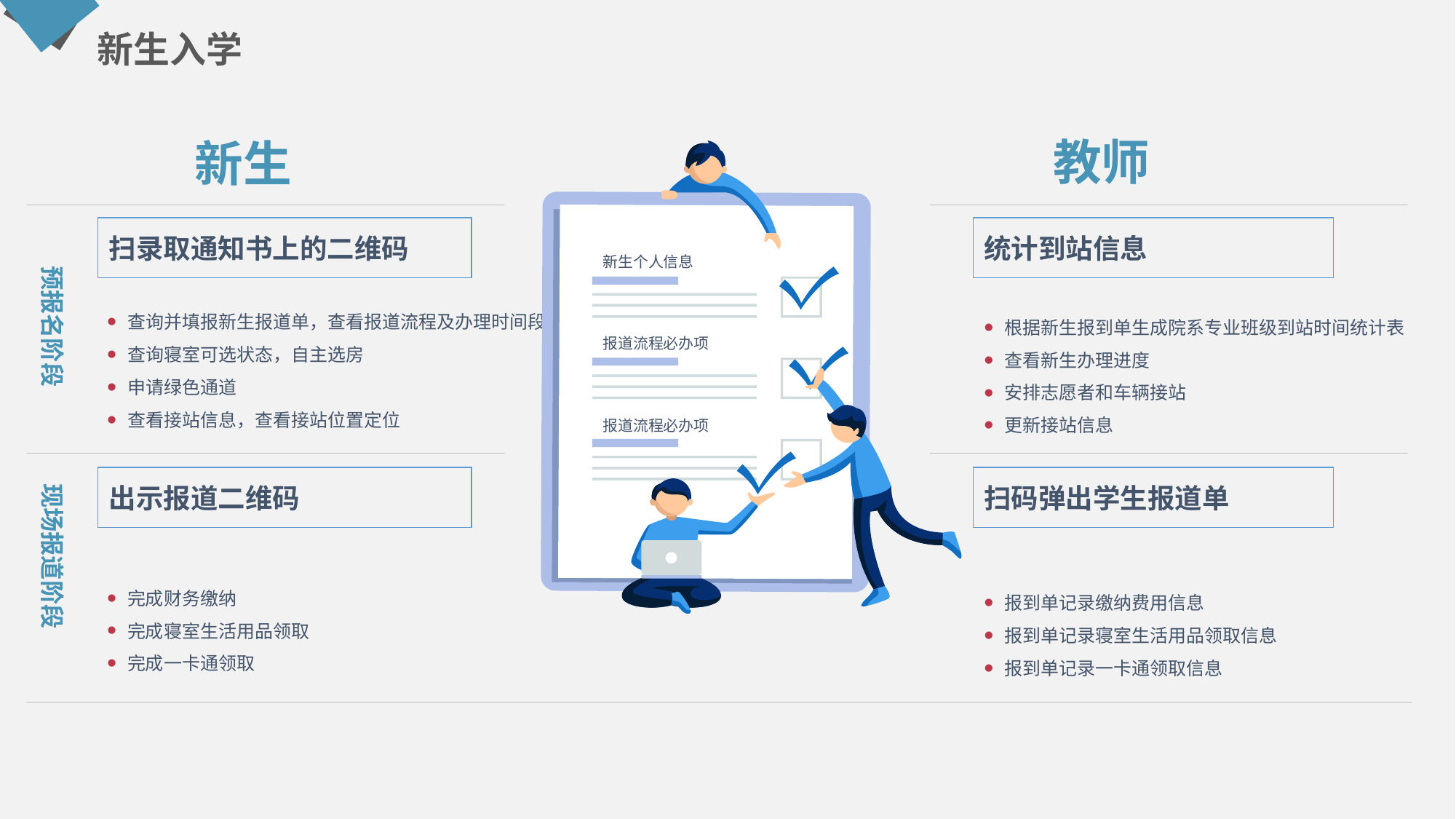

新生入学
教师
新生

扫录取通知书上的二维码
统计到站信息
新生个人信息
预报名阶段
查询并填报新生报道单，查看报道流程及办理时间段
查询寝室可选状态，自主选房
申请绿色通道
查看接站信息，查看接站位置定位
根据新生报到单生成院系专业班级到站时间统计表
查看新生办理进度
安排志愿者和车辆接站
更新接站信息
报道流程必办项
报道流程必办项
出示报道二维码
扫码弹出学生报道单
现场报道阶段
完成财务缴纳
完成寝室生活用品领取
完成一卡通领取
报到单记录缴纳费用信息
报到单记录寝室生活用品领取信息
报到单记录一卡通领取信息